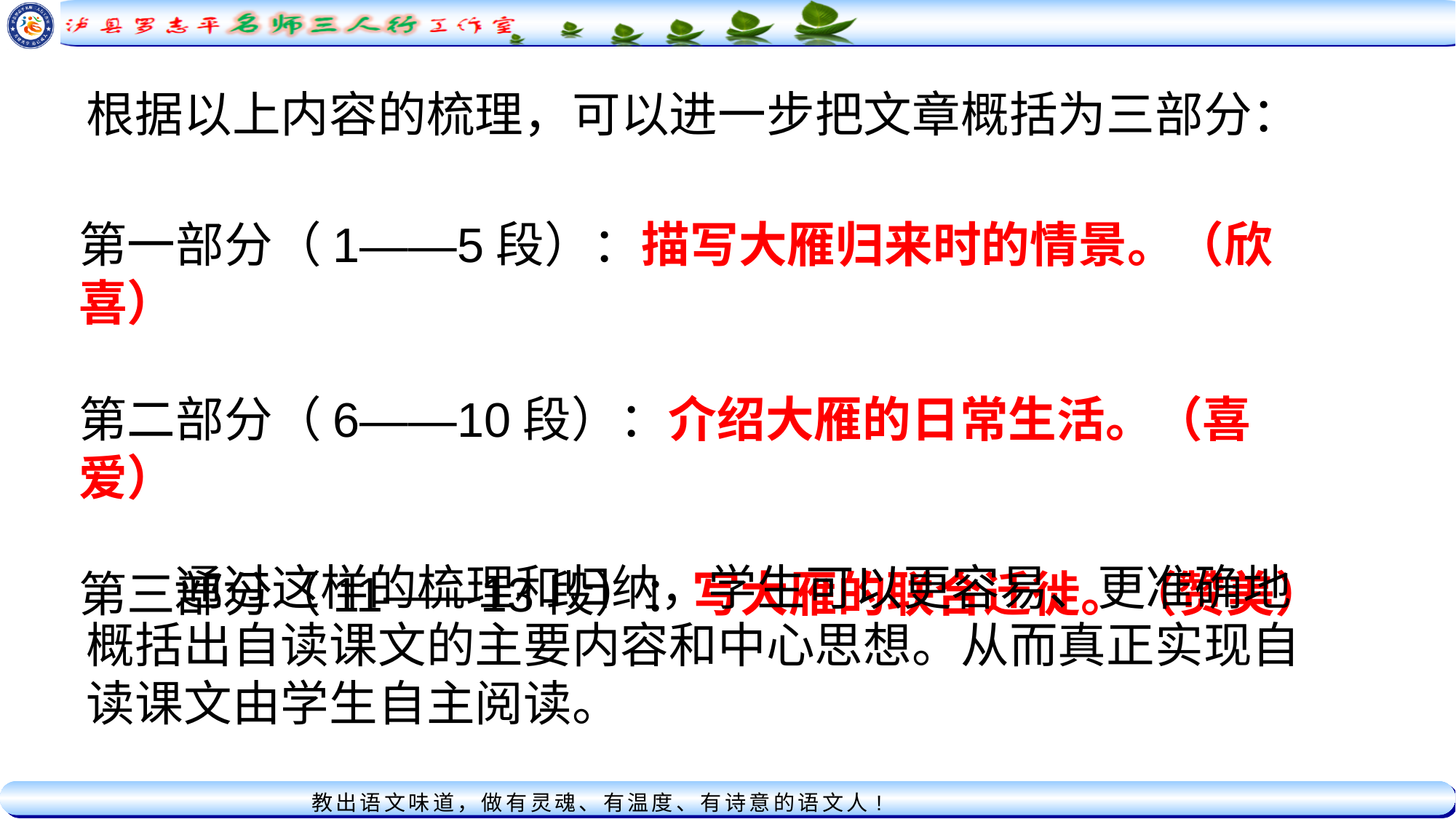

根据以上内容的梳理，可以进一步把文章概括为三部分：
第一部分（1——5段）：描写大雁归来时的情景。（欣喜）

第二部分（6——10段）：介绍大雁的日常生活。（喜爱）

第三部分（11——13段）：写大雁的联合迁徙。（赞美）
       通过这样的梳理和归纳，学生可以更容易、更准确地概括出自读课文的主要内容和中心思想。从而真正实现自读课文由学生自主阅读。